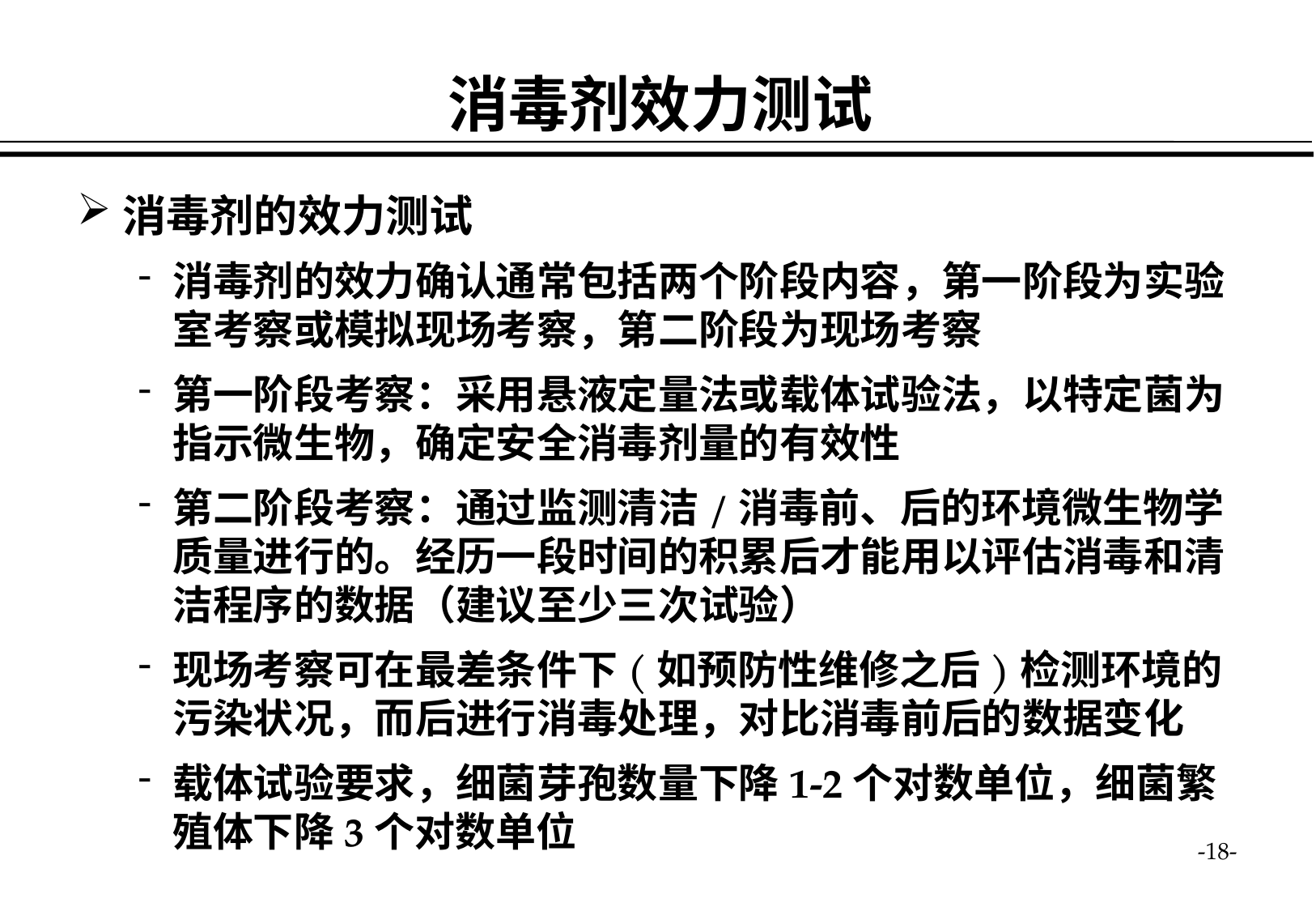

消毒剂效力测试
消毒剂的效力测试
消毒剂的效力确认通常包括两个阶段内容，第一阶段为实验室考察或模拟现场考察，第二阶段为现场考察
第一阶段考察：采用悬液定量法或载体试验法，以特定菌为指示微生物，确定安全消毒剂量的有效性
第二阶段考察：通过监测清洁/消毒前、后的环境微生物学质量进行的。经历一段时间的积累后才能用以评估消毒和清洁程序的数据（建议至少三次试验）
现场考察可在最差条件下(如预防性维修之后)检测环境的污染状况，而后进行消毒处理，对比消毒前后的数据变化
载体试验要求，细菌芽孢数量下降1-2个对数单位，细菌繁殖体下降3个对数单位
-18-